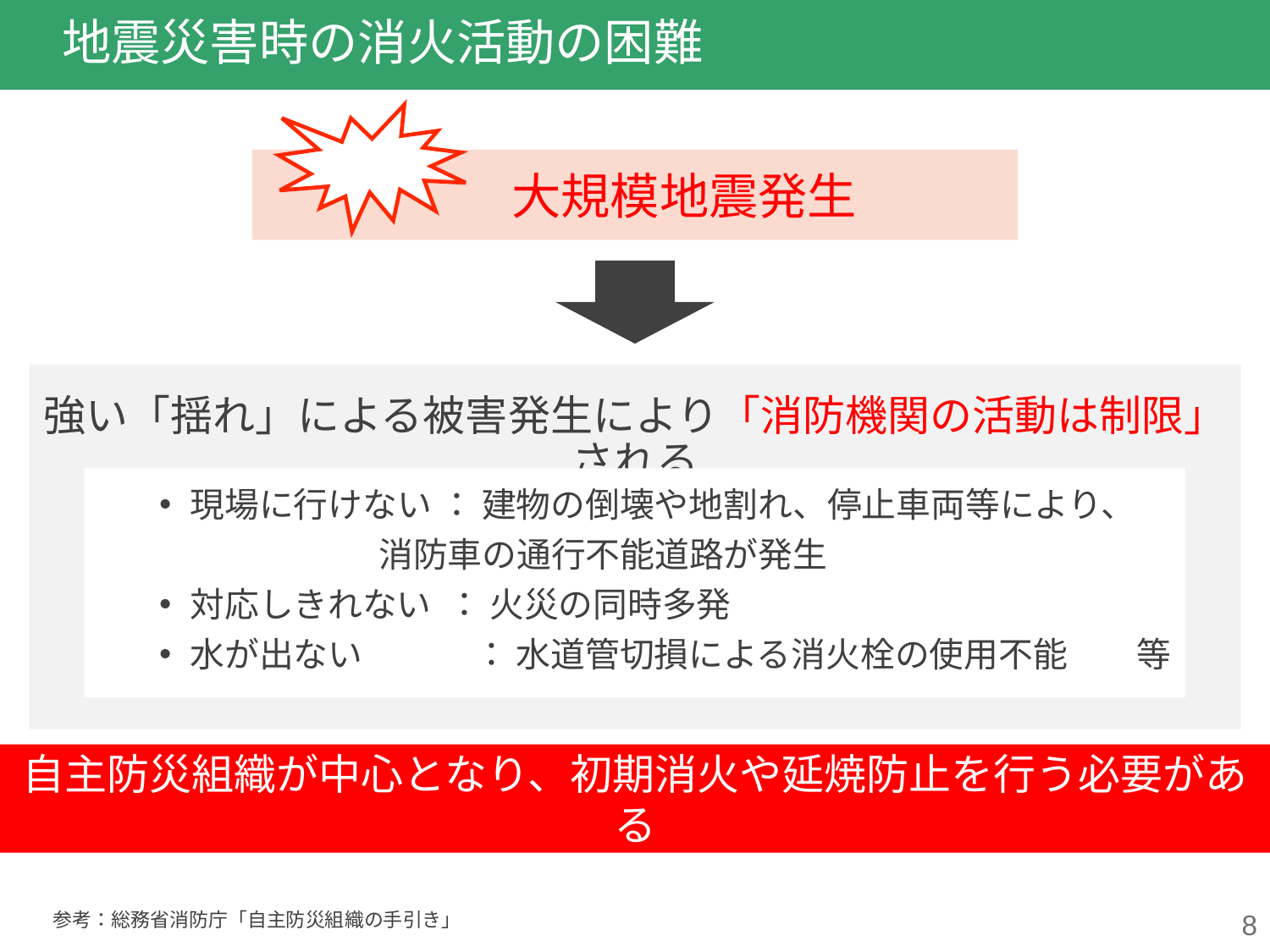

# 地震災害時の消火活動の困難

　　大規模地震発生

強い「揺れ」による被害発生により「消防機関の活動は制限」される

現場に行けない ： 建物の倒壊や地割れ、停止車両等により、
                           消防車の通行不能道路が発生
対応しきれない  ： 火災の同時多発
水が出ない　　　 ： 水道管切損による消火栓の使用不能　　等
自主防災組織が中心となり、初期消火や延焼防止を行う必要がある
8
参考：総務省消防庁「自主防災組織の手引き」